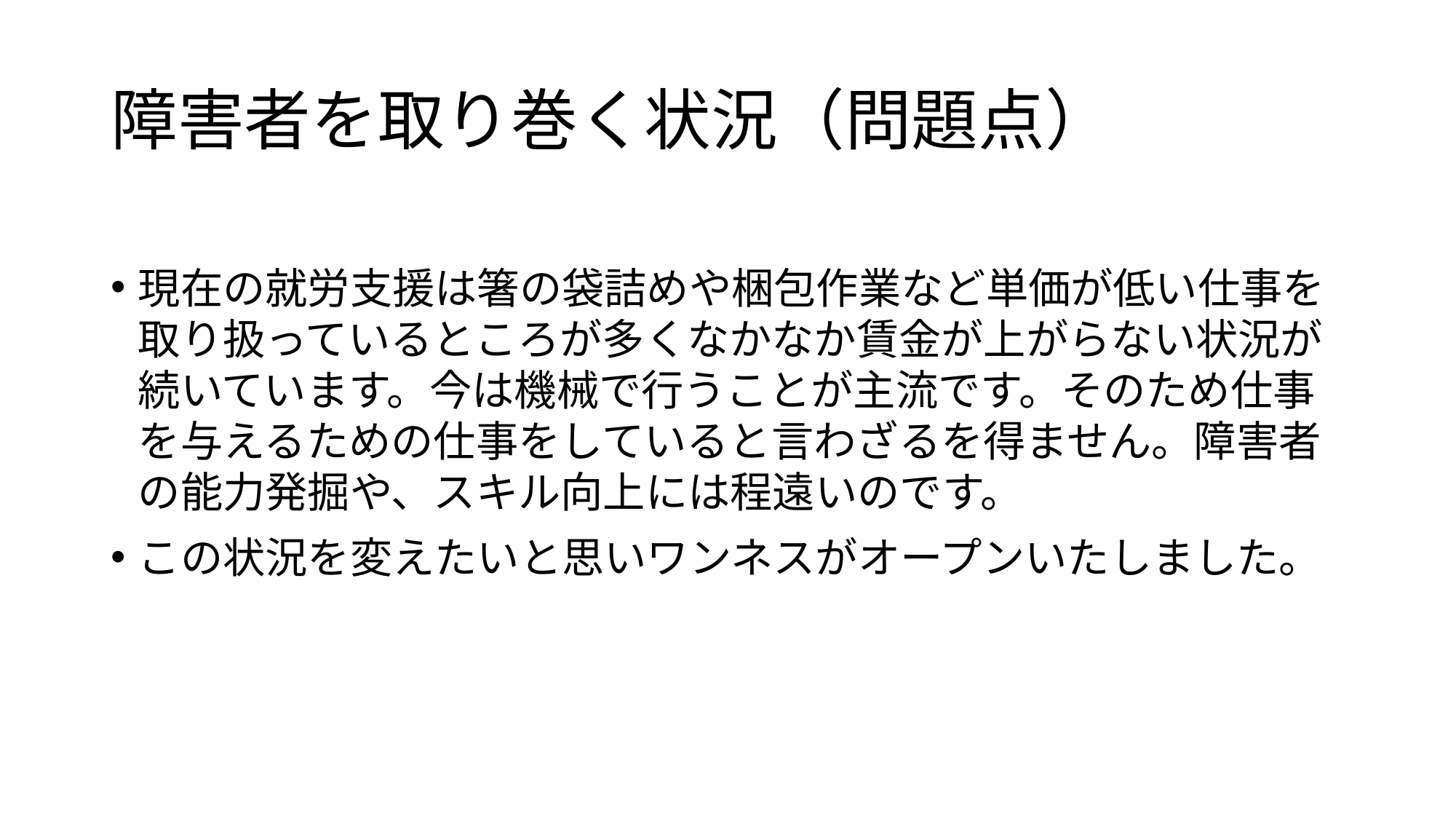

# 障害者を取り巻く状況（問題点）
現在の就労支援は箸の袋詰めや梱包作業など単価が低い仕事を取り扱っているところが多くなかなか賃金が上がらない状況が続いています。今は機械で行うことが主流です。そのため仕事を与えるための仕事をしていると言わざるを得ません。障害者の能力発掘や、スキル向上には程遠いのです。
この状況を変えたいと思いワンネスがオープンいたしました。